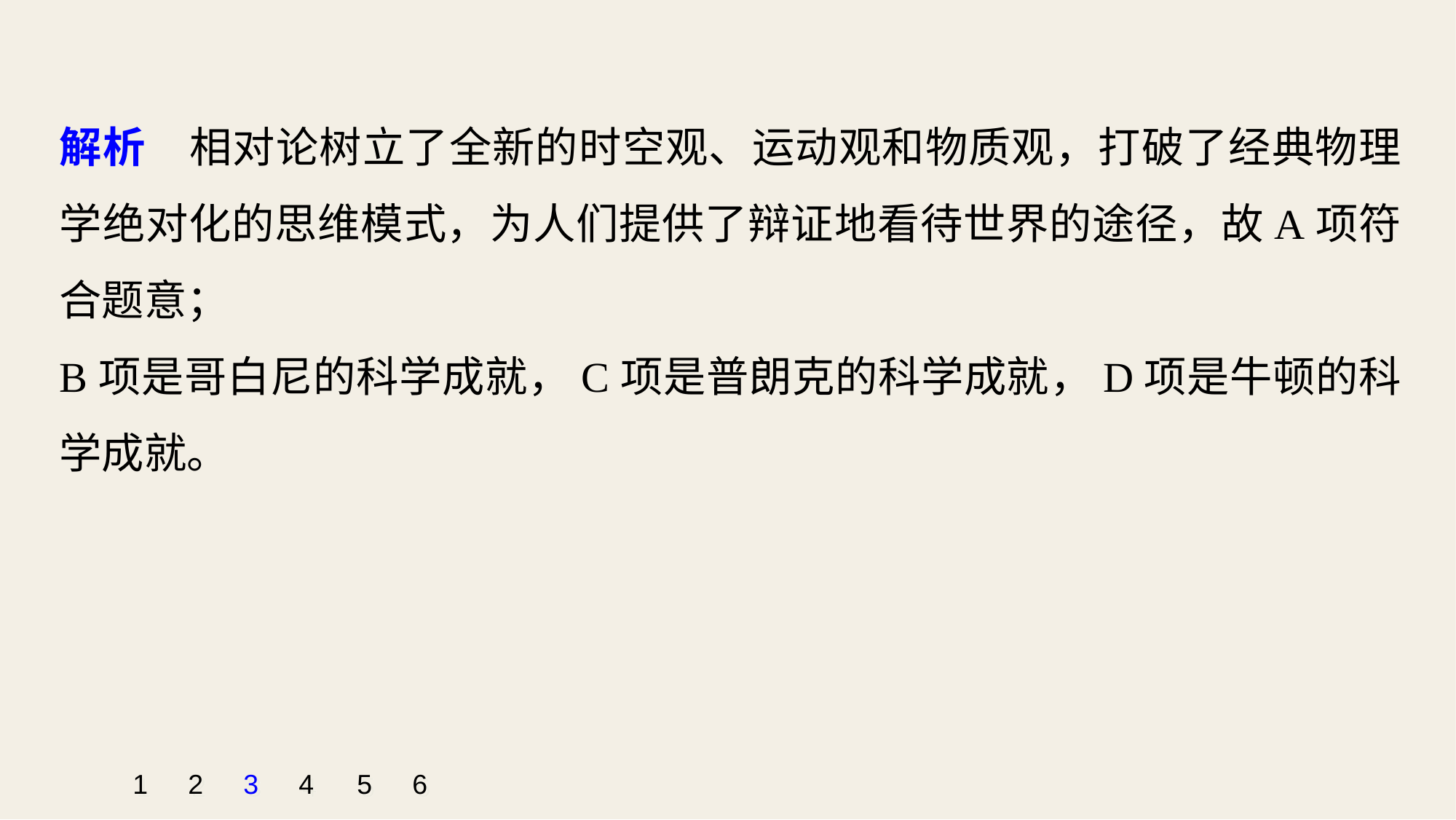

解析　相对论树立了全新的时空观、运动观和物质观，打破了经典物理学绝对化的思维模式，为人们提供了辩证地看待世界的途径，故A项符合题意；
B项是哥白尼的科学成就，C项是普朗克的科学成就，D项是牛顿的科学成就。
1
2
3
4
5
6